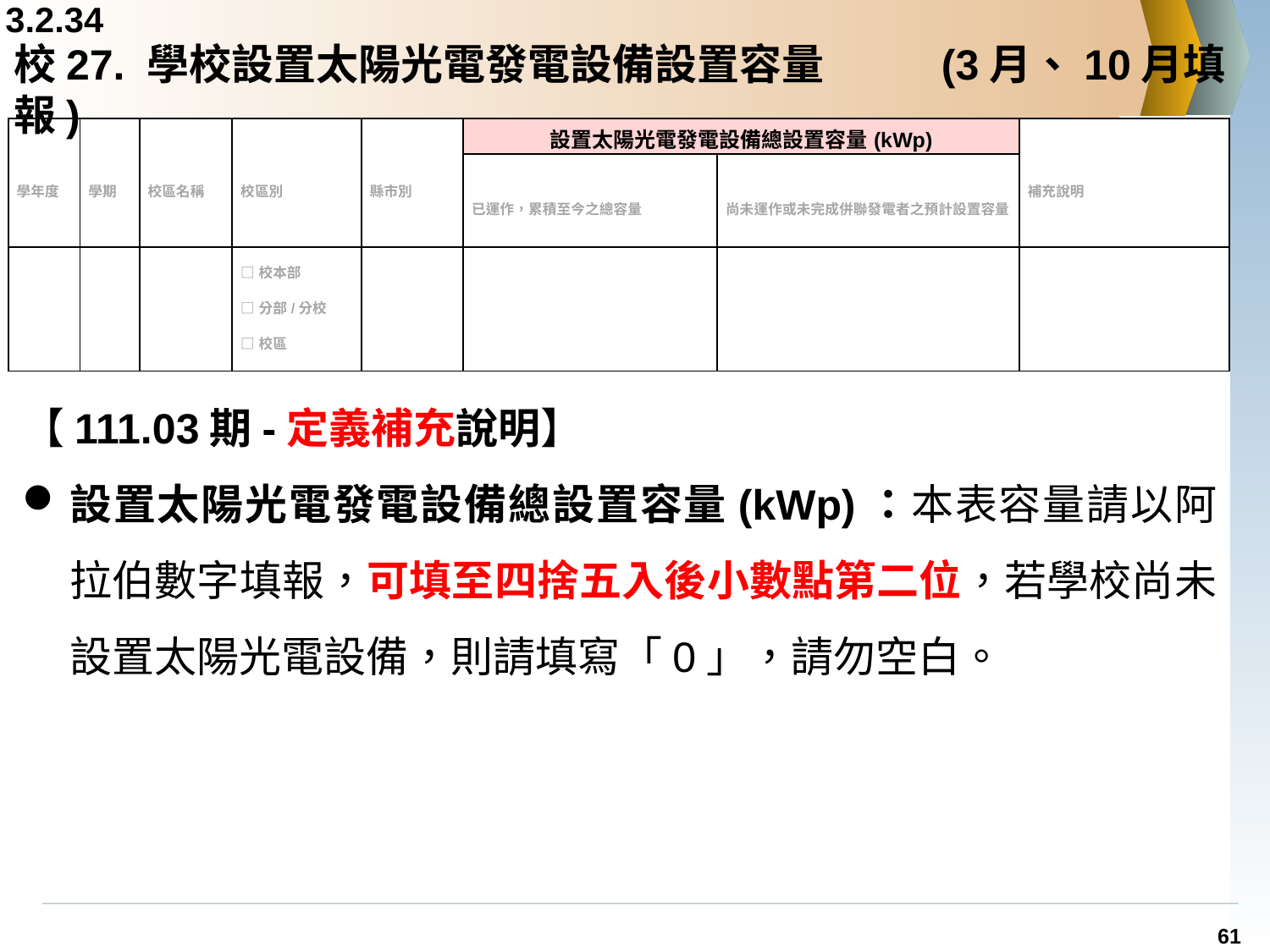

3.2.34
# 校27. 學校設置太陽光電發電設備設置容量	   (3月、10月填報)
| 學年度 | 學期 | 校區名稱 | 校區別 | 縣市別 | 設置太陽光電發電設備總設置容量(kWp) |  | 補充說明 |
| --- | --- | --- | --- | --- | --- | --- | --- |
|  |  |  |  |  | 已運作，累積至今之總容量 | 尚未運作或未完成併聯發電者之預計設置容量 |  |
|  |  |  | □校本部 □分部/分校 □校區 |  |  |  |  |
【111.03期-定義補充說明】
設置太陽光電發電設備總設置容量(kWp)：本表容量請以阿拉伯數字填報，可填至四捨五入後小數點第二位，若學校尚未設置太陽光電設備，則請填寫「0」，請勿空白。